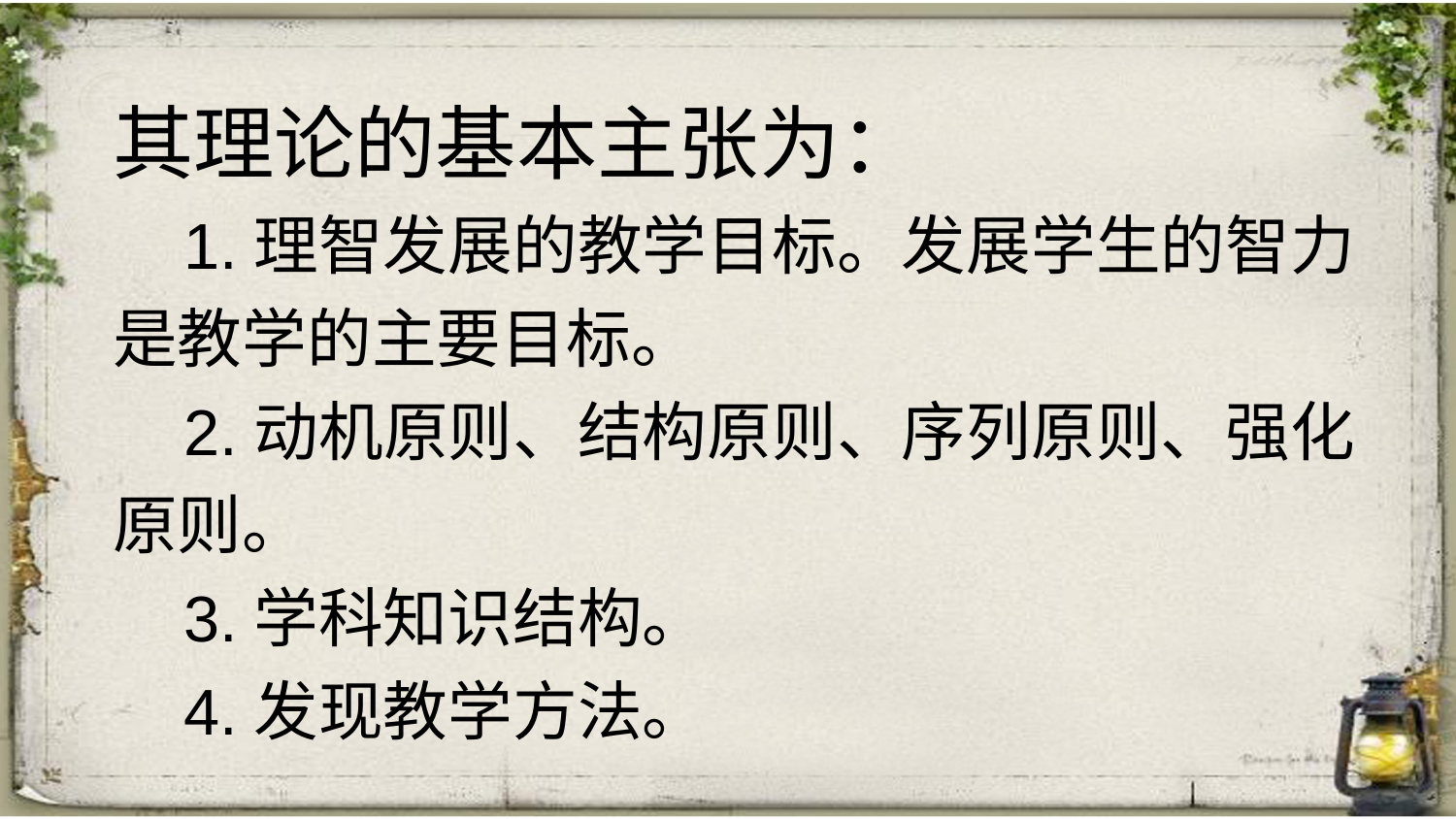

其理论的基本主张为：
    1.理智发展的教学目标。发展学生的智力是教学的主要目标。
    2.动机原则、结构原则、序列原则、强化原则。
    3.学科知识结构。
    4.发现教学方法。